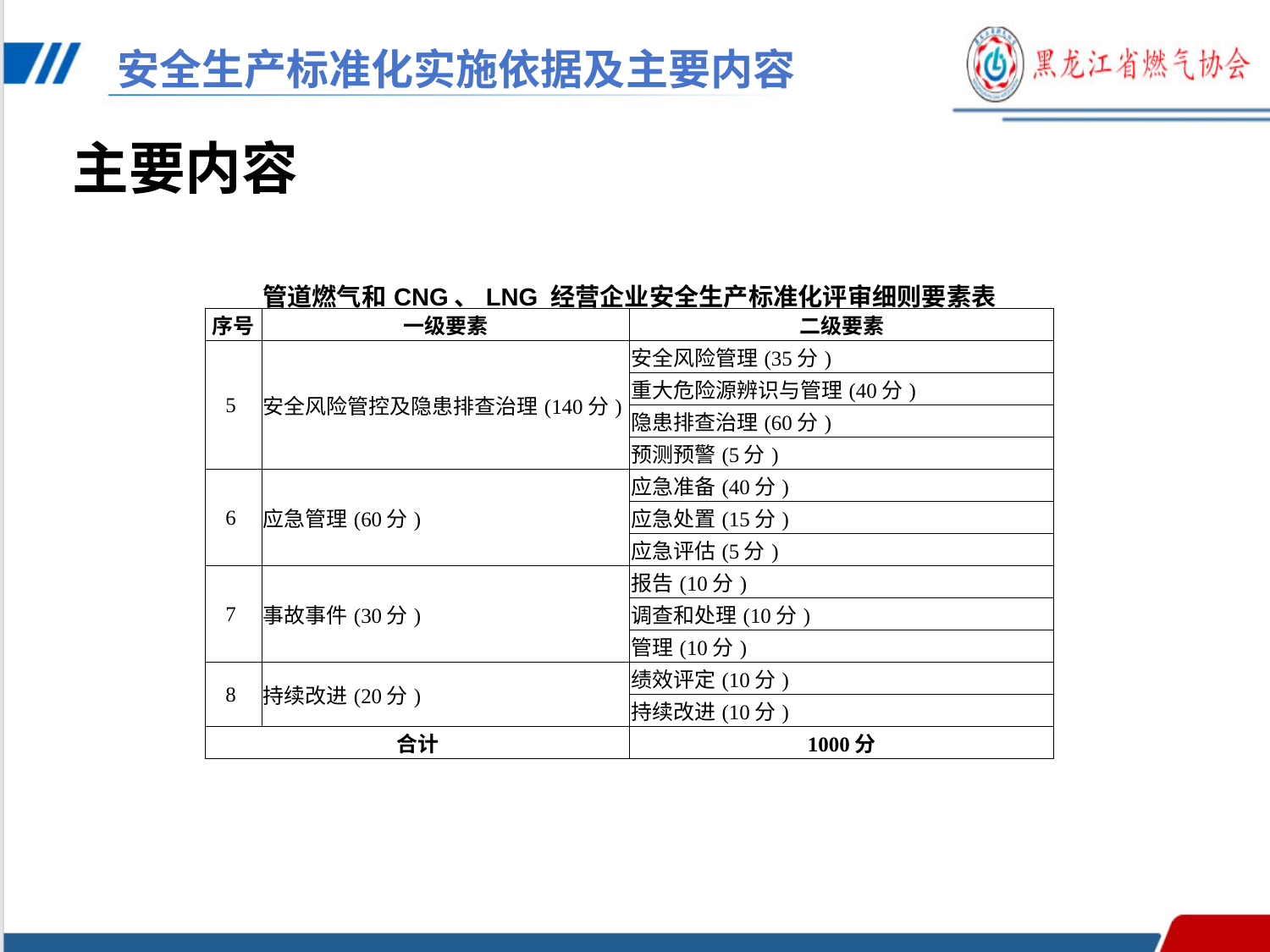

安全生产标准化实施依据及主要内容
主要内容
| 管道燃气和CNG、LNG 经营企业安全生产标准化评审细则要素表 |  |  |
| --- | --- | --- |
| 序号 | 一级要素 | 二级要素 |
| 5 | 安全风险管控及隐患排查治理(140分) | 安全风险管理(35分) |
|  |  | 重大危险源辨识与管理(40分) |
|  |  | 隐患排查治理(60分) |
|  |  | 预测预警(5分) |
| 6 | 应急管理(60分) | 应急准备(40分) |
|  |  | 应急处置(15分) |
|  |  | 应急评估(5分) |
| 7 | 事故事件(30分) | 报告(10分) |
|  |  | 调查和处理(10分) |
|  |  | 管理(10分) |
| 8 | 持续改进(20分) | 绩效评定(10分) |
|  |  | 持续改进(10分) |
| 合计 |  | 1000分 |